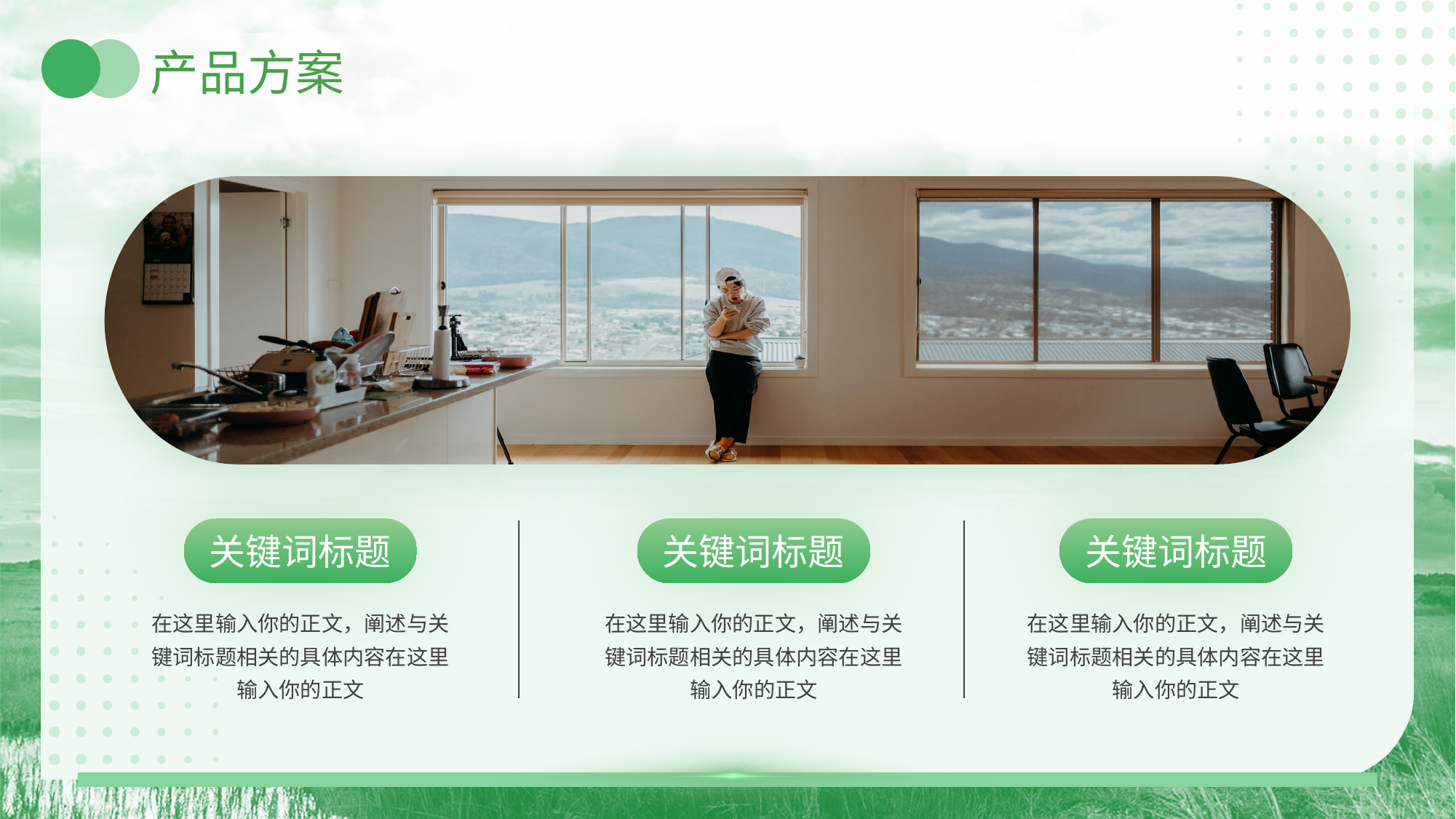

# 产品方案

关键词标题
关键词标题
关键词标题
在这里输入你的正文，阐述与关键词标题相关的具体内容在这里输入你的正文
在这里输入你的正文，阐述与关键词标题相关的具体内容在这里输入你的正文
在这里输入你的正文，阐述与关键词标题相关的具体内容在这里输入你的正文